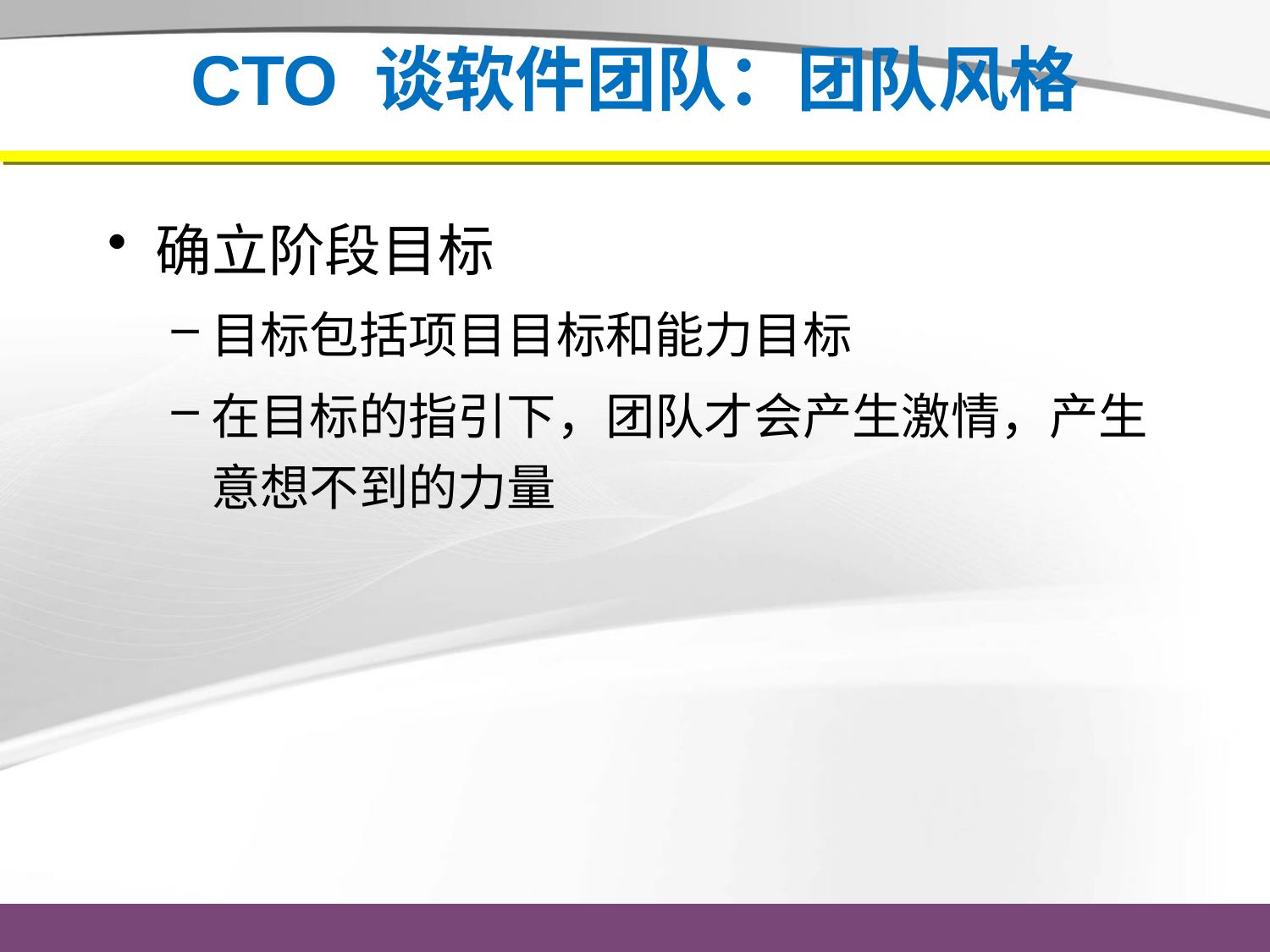

# CTO 谈软件团队：团队风格
确立阶段目标
目标包括项目目标和能力目标
在目标的指引下，团队才会产生激情，产生意想不到的力量